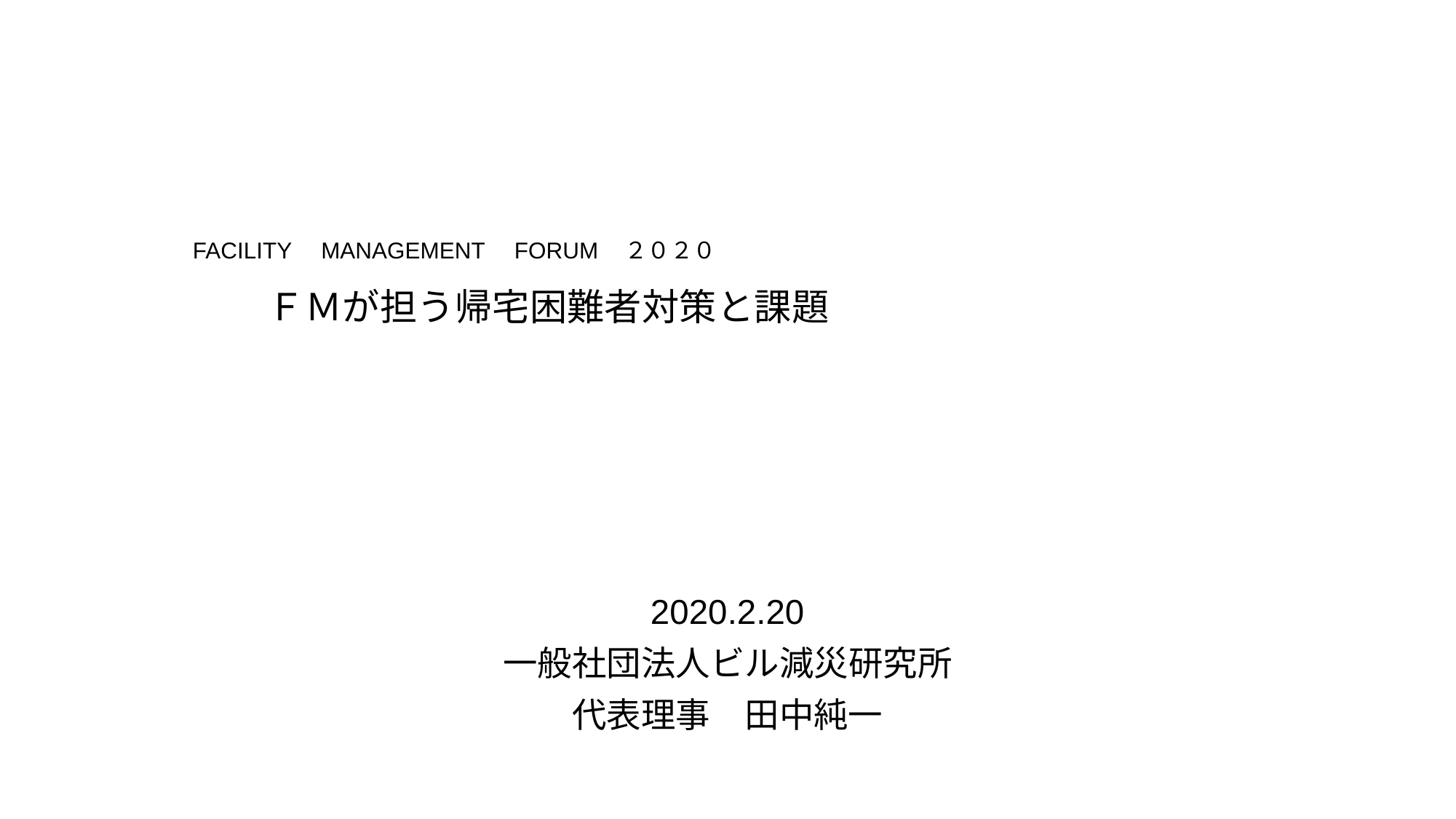

# FACILITY　MANAGEMENT　FORUM　２０２０ 　　ＦＭが担う帰宅困難者対策と課題

2020.2.20
一般社団法人ビル減災研究所
代表理事　田中純一